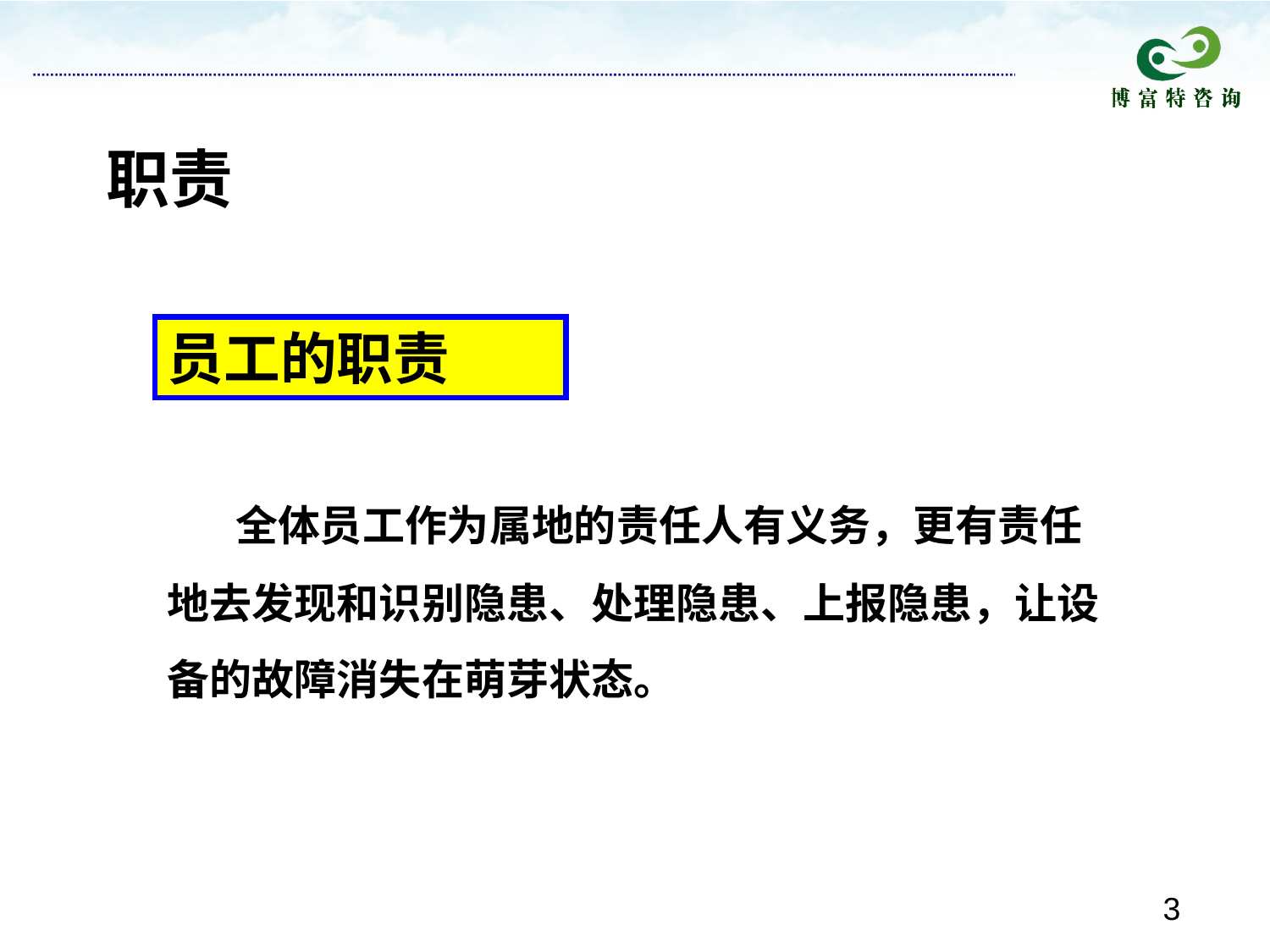

# 职责
员工的职责
     全体员工作为属地的责任人有义务，更有责任地去发现和识别隐患、处理隐患、上报隐患，让设备的故障消失在萌芽状态。
3